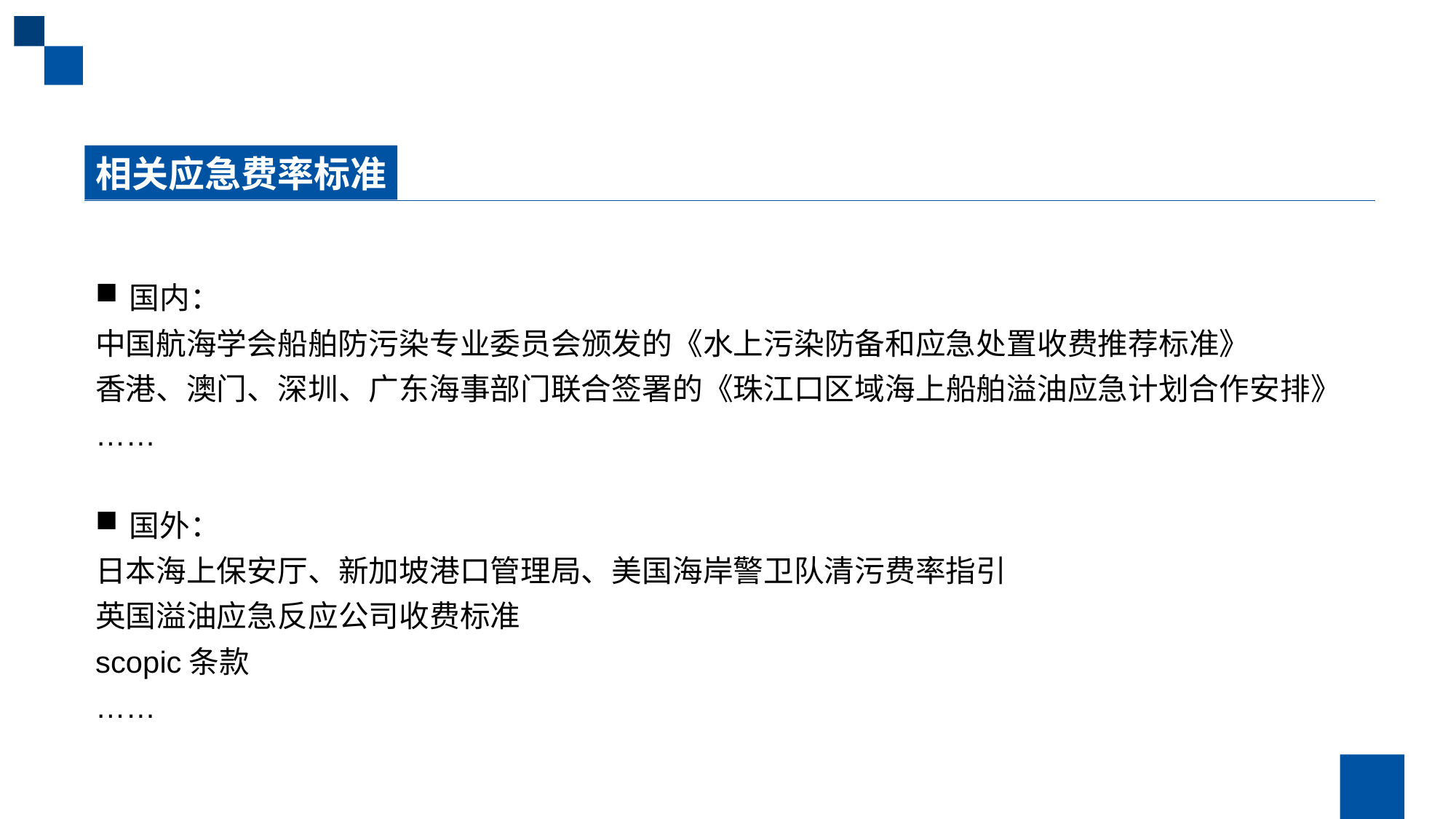

相关应急费率标准
国内：
中国航海学会船舶防污染专业委员会颁发的《水上污染防备和应急处置收费推荐标准》
香港、澳门、深圳、广东海事部门联合签署的《珠江口区域海上船舶溢油应急计划合作安排》
……

国外：
日本海上保安厅、新加坡港口管理局、美国海岸警卫队清污费率指引
英国溢油应急反应公司收费标准
scopic条款
……